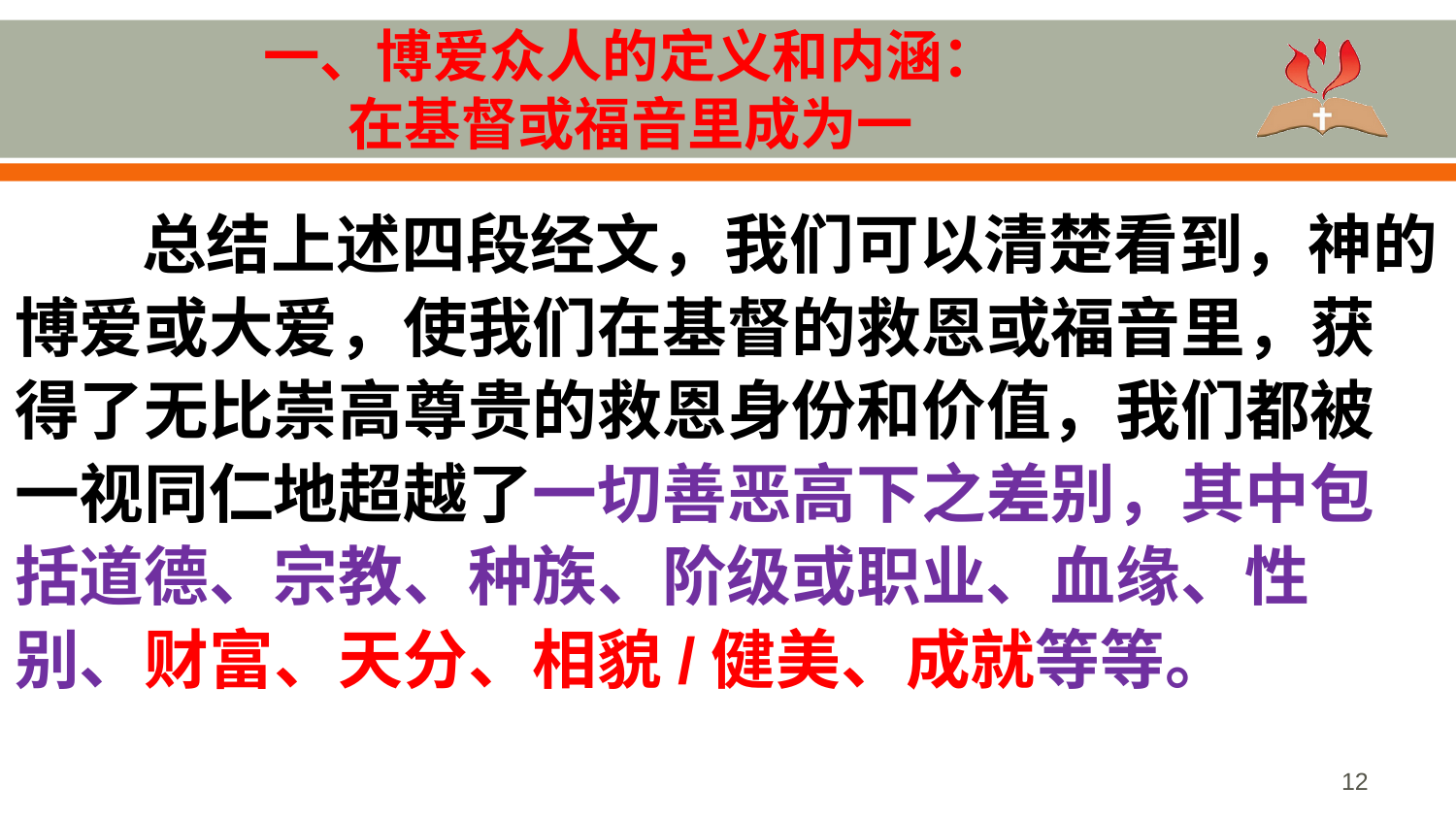

# 一、博爱众人的定义和内涵： 在基督或福音里成为一
总结上述四段经文，我们可以清楚看到，神的博爱或大爱，使我们在基督的救恩或福音里，获得了无比崇高尊贵的救恩身份和价值，我们都被一视同仁地超越了一切善恶高下之差别，其中包括道德、宗教、种族、阶级或职业、血缘、性别、财富、天分、相貌/健美、成就等等。

12